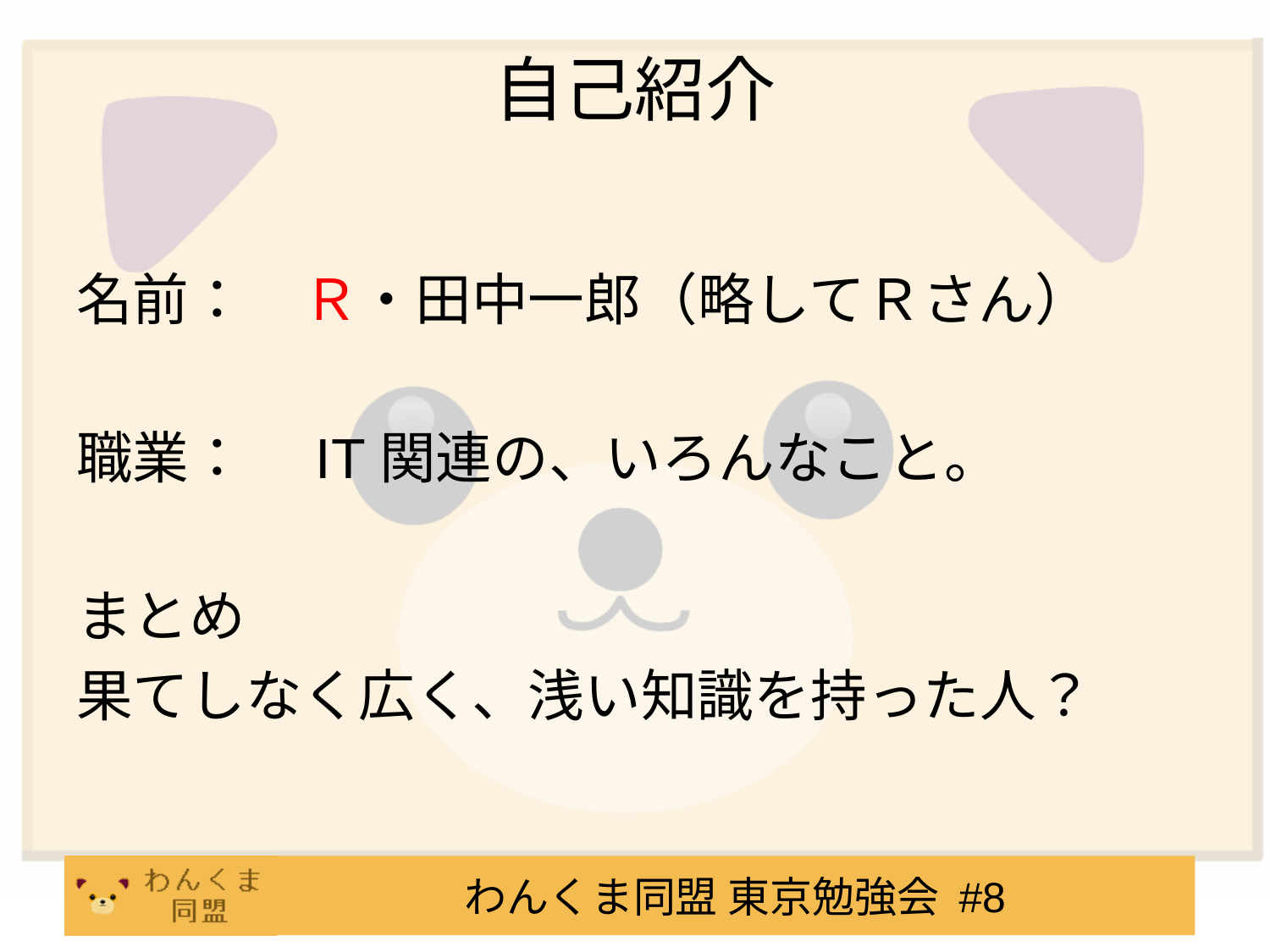

# 自己紹介
名前：　Ｒ・田中一郎（略してＲさん）

職業：　IT関連の、いろんなこと。

まとめ
果てしなく広く、浅い知識を持った人？